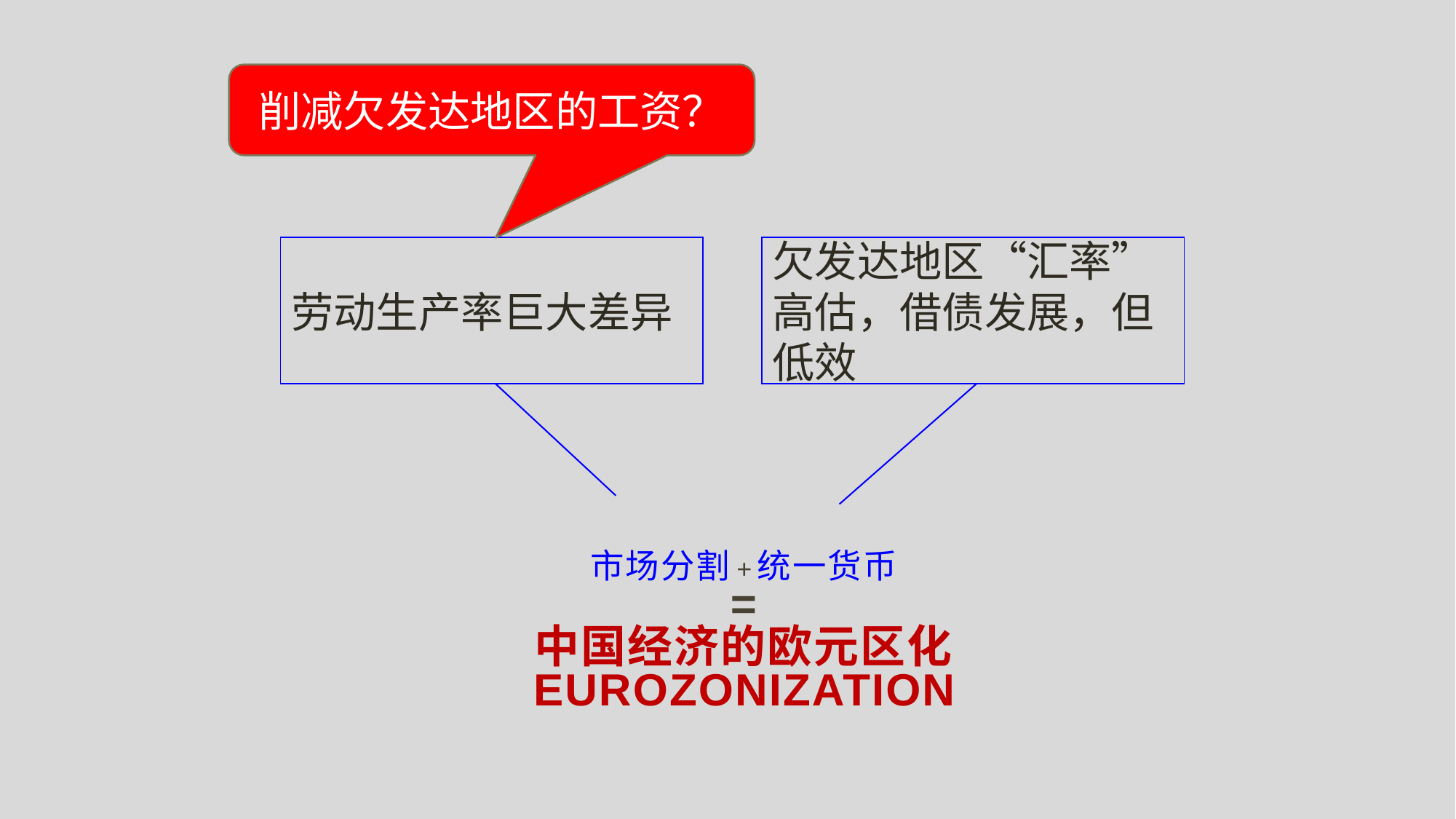

削减欠发达地区的工资？
劳动生产率巨大差异
欠发达地区“汇率”高估，借债发展，但低效

市场分割+统一货币
=
中国经济的欧元区化
Eurozonization